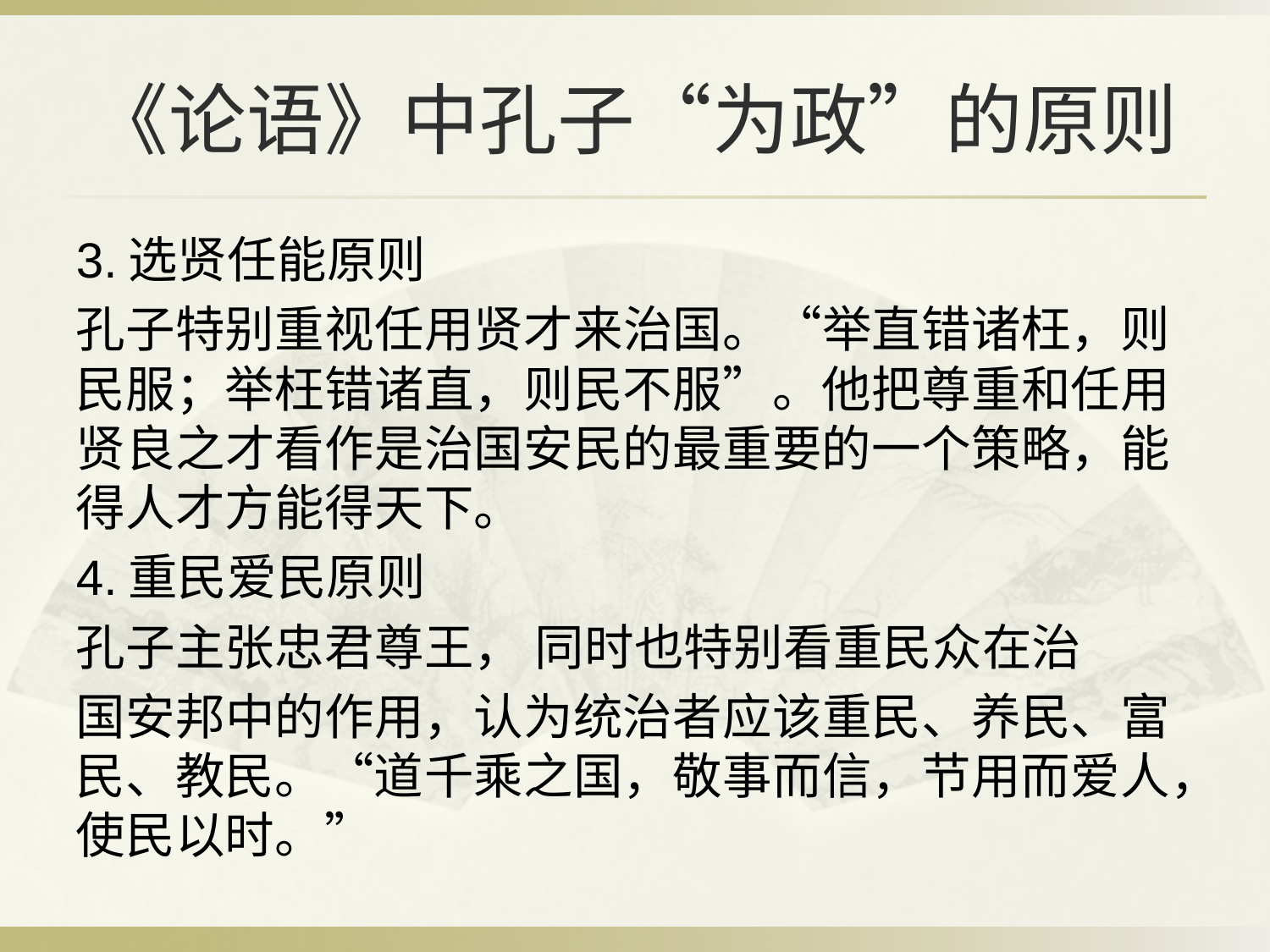

# 《论语》中孔子“为政”的原则
3.选贤任能原则
孔子特别重视任用贤才来治国。“举直错诸枉，则民服；举枉错诸直，则民不服”。他把尊重和任用贤良之才看作是治国安民的最重要的一个策略，能得人才方能得天下。
4.重民爱民原则
孔子主张忠君尊王， 同时也特别看重民众在治
国安邦中的作用，认为统治者应该重民、养民、富民、教民。“道千乘之国，敬事而信，节用而爱人，使民以时。”